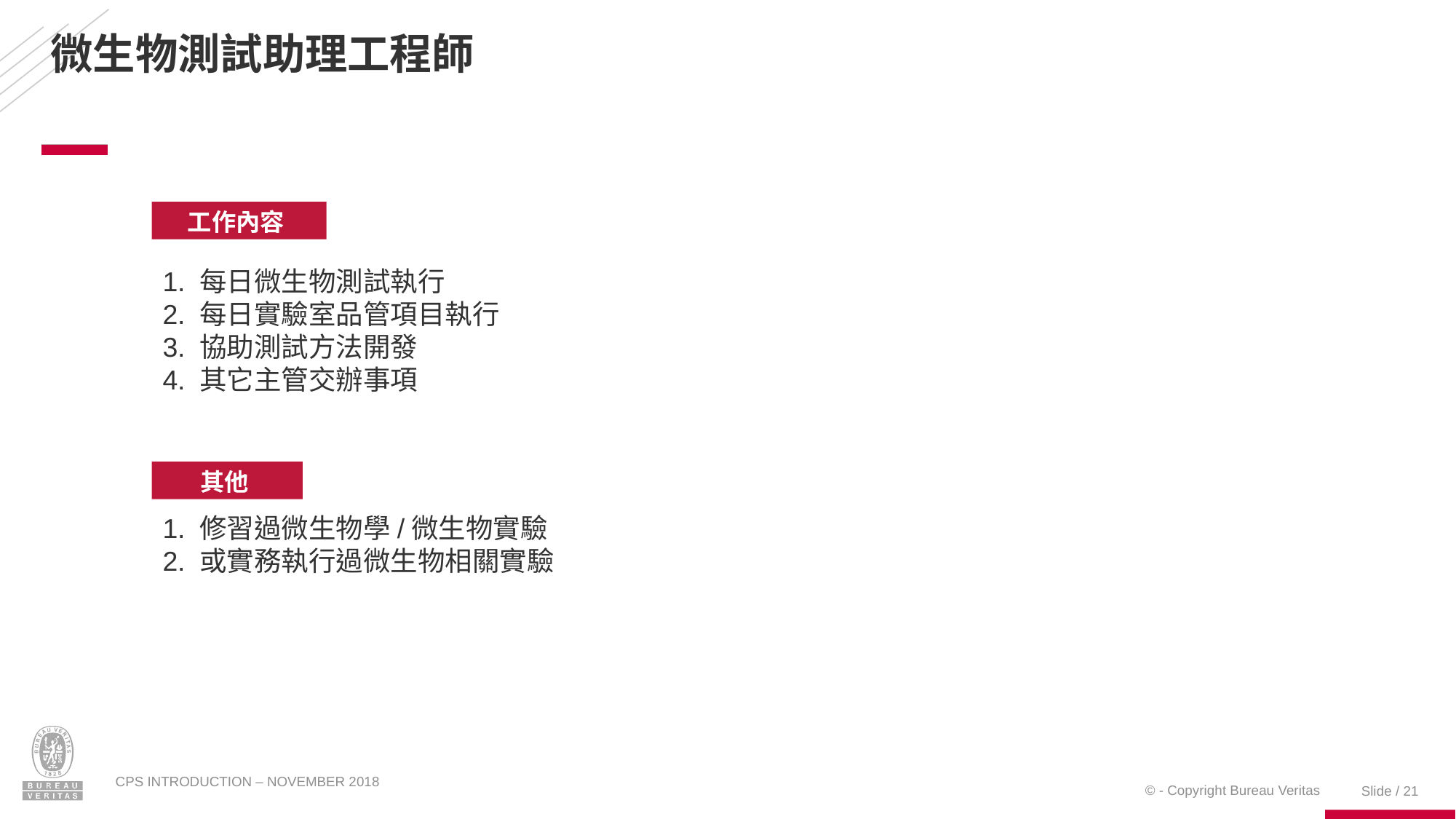

# 微生物測試助理工程師

工作內容
1. 每日微生物測試執行
2. 每日實驗室品管項目執行
3. 協助測試方法開發
4. 其它主管交辦事項

其他
1. 修習過微生物學/微生物實驗
2. 或實務執行過微生物相關實驗
CPS INTRODUCTION – NOVEMBER 2018
Slide / 21